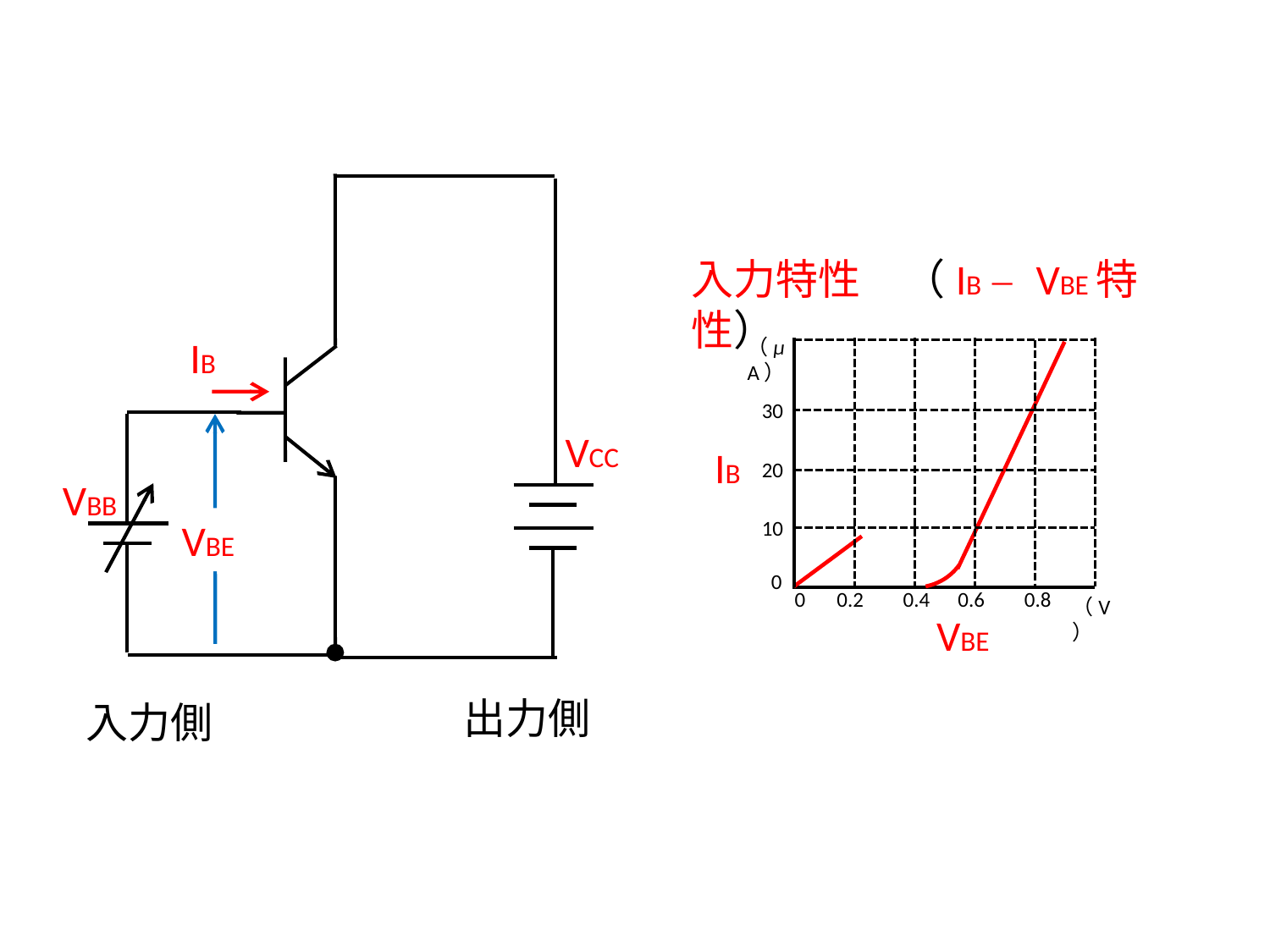

入力特性　（IB－ VBE特性）
IB
（μA）

30

VCC
IB

20
VBB

VBE
10
0
0
0.2
0.4
0.6
0.8
（V）
VBE
出力側
入力側